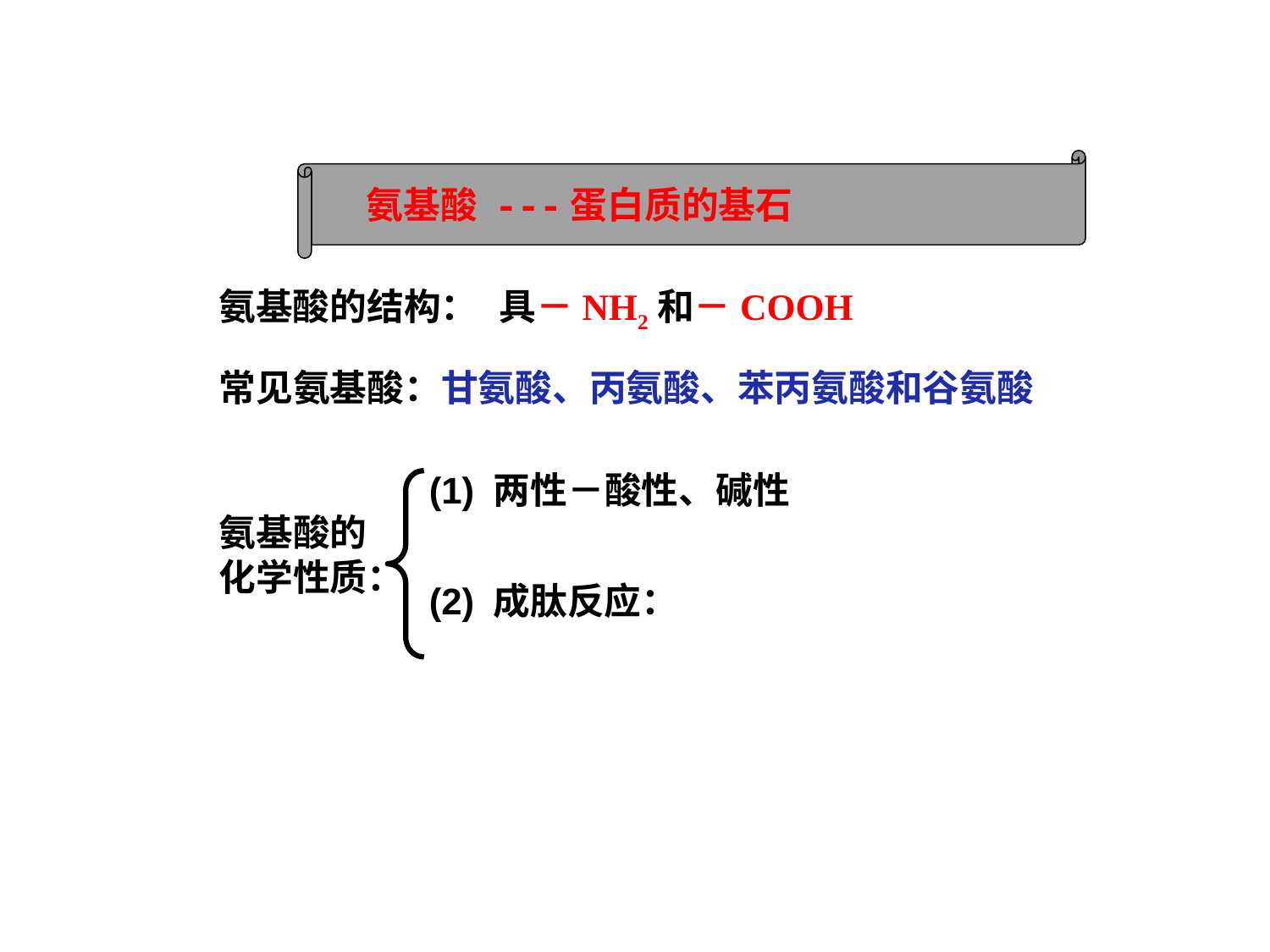

氨基酸 ---蛋白质的基石
氨基酸的结构：
具－NH2和－COOH
常见氨基酸：甘氨酸、丙氨酸、苯丙氨酸和谷氨酸
(1) 两性－酸性、碱性

氨基酸的
化学性质：
(2) 成肽反应：